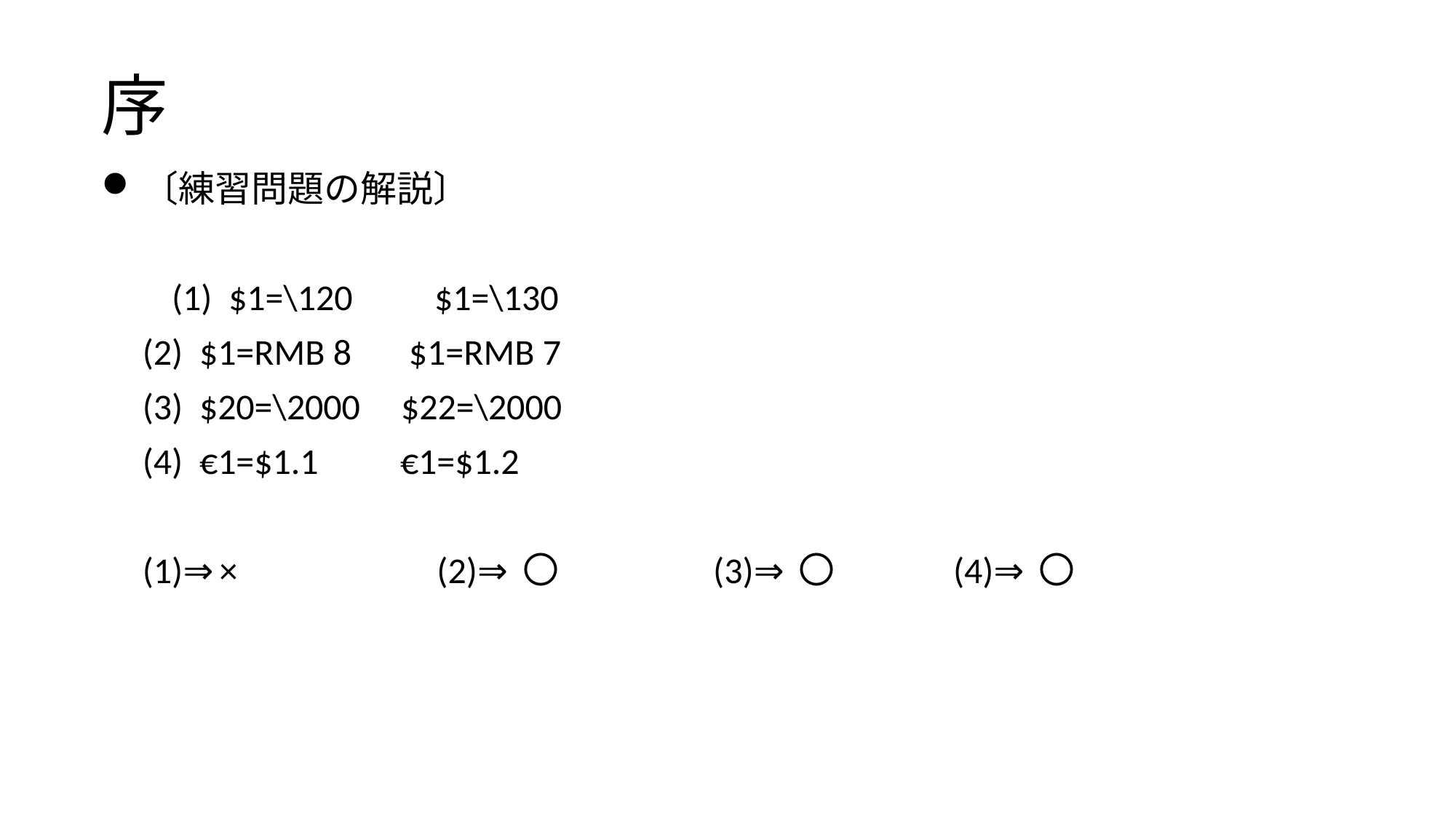

# 序
〔練習問題の解説〕

 　 (1)  $1=\120          $1=\130
     (2)  $1=RMB 8       $1=RMB 7
     (3)  $20=\2000     $22=\2000
     (4)  €1=$1.1          €1=$1.2

     (1)⇒×　　　　　(2)⇒〇　　　　(3)⇒〇　　　(4)⇒〇